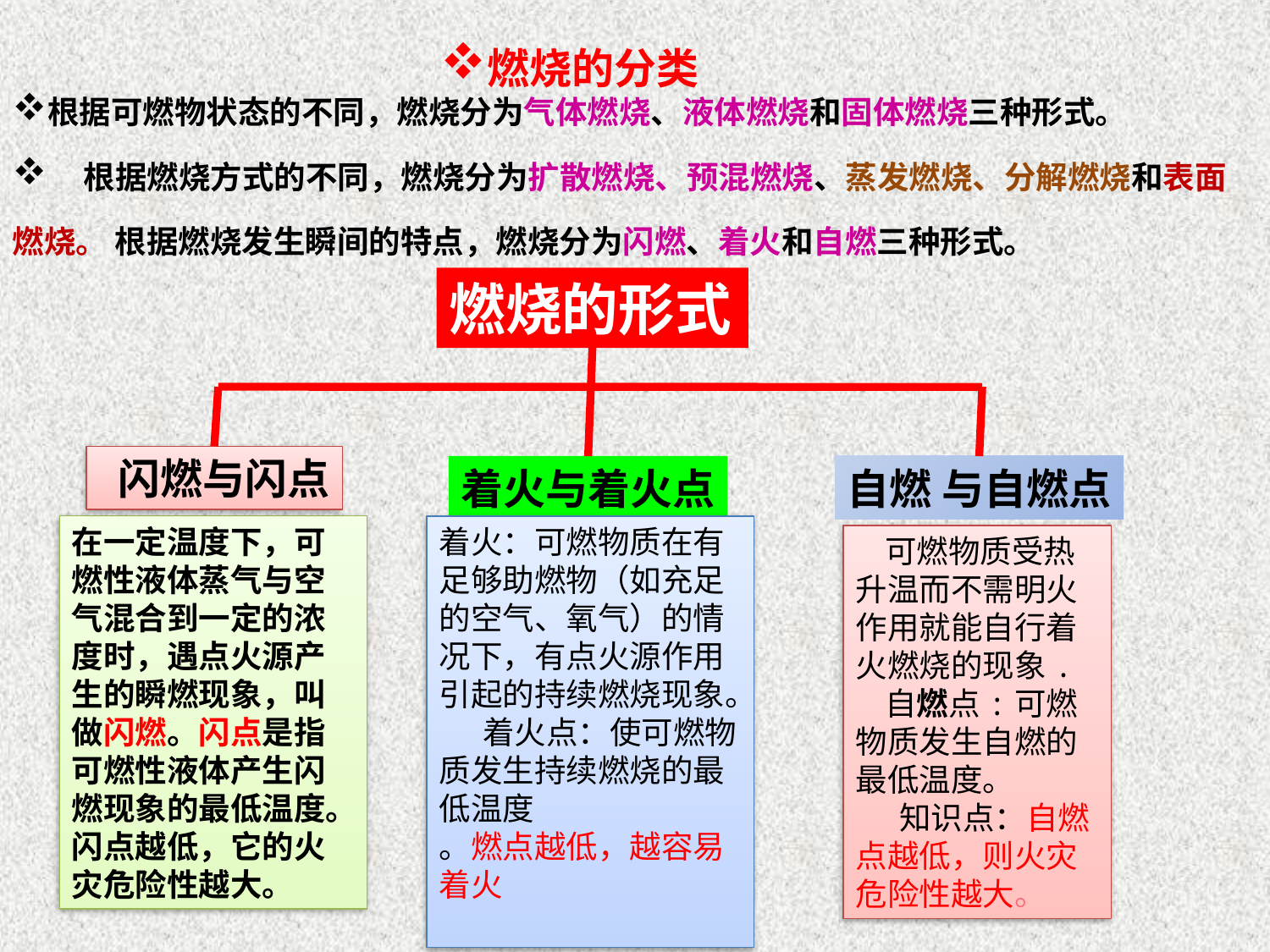

燃烧的分类
根据可燃物状态的不同，燃烧分为气体燃烧、液体燃烧和固体燃烧三种形式。
    根据燃烧方式的不同，燃烧分为扩散燃烧、预混燃烧、蒸发燃烧、分解燃烧和表面燃烧。 根据燃烧发生瞬间的特点，燃烧分为闪燃、着火和自燃三种形式。
燃烧的形式
 闪燃与闪点
着火与着火点
自燃 与自燃点
在一定温度下，可燃性液体蒸气与空气混合到一定的浓度时，遇点火源产生的瞬燃现象，叫做闪燃。闪点是指可燃性液体产生闪燃现象的最低温度。闪点越低，它的火灾危险性越大。
着火：可燃物质在有足够助燃物（如充足的空气、氧气）的情况下，有点火源作用引起的持续燃烧现象。
     着火点：使可燃物质发生持续燃烧的最低温度
。燃点越低，越容易着火

   可燃物质受热升温而不需明火作用就能自行着火燃烧的现象.
   自燃点:可燃物质发生自燃的最低温度。
     知识点：自燃点越低，则火灾危险性越大。